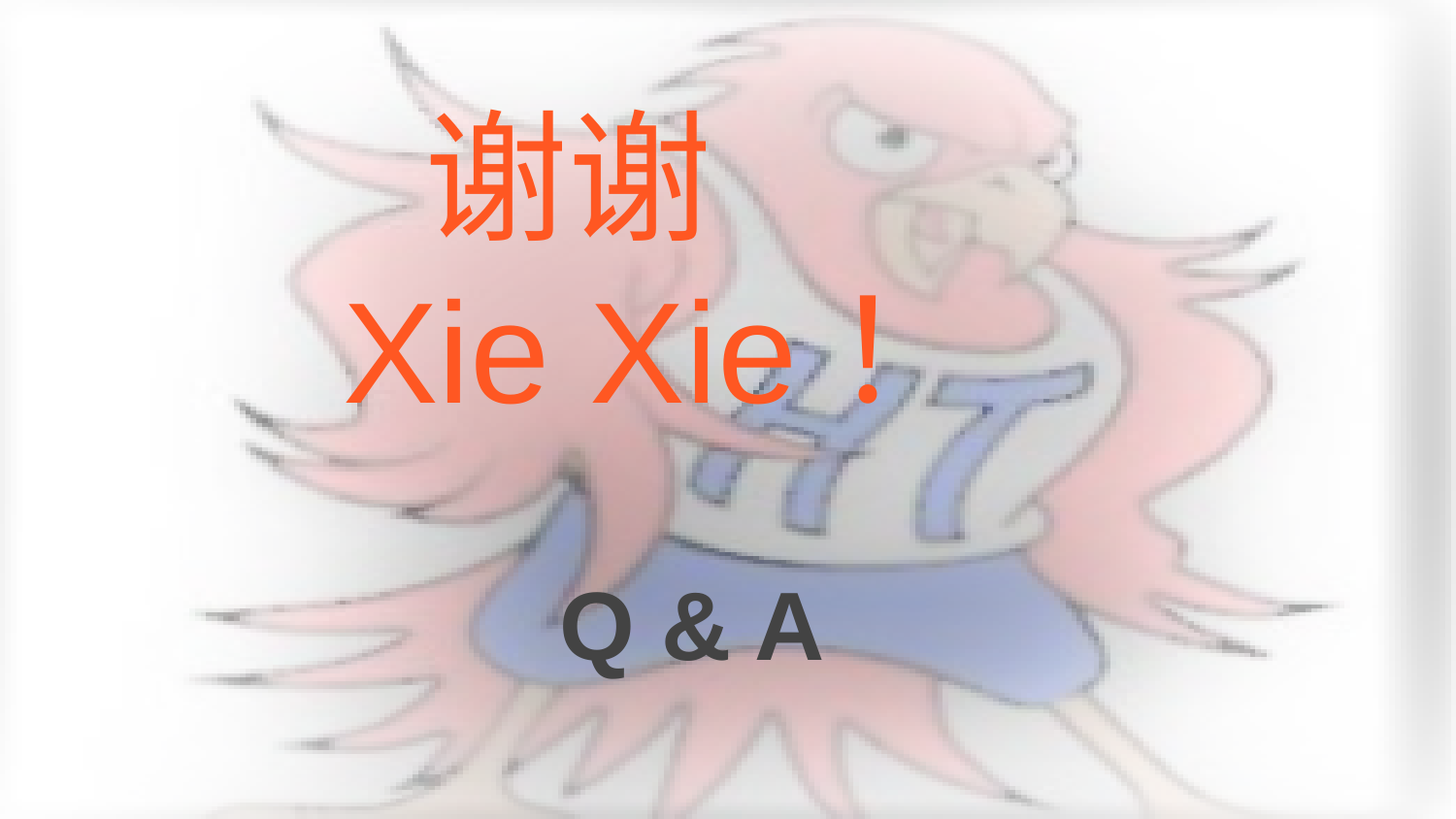

# 谢谢
       Xie Xie！

               Q & A